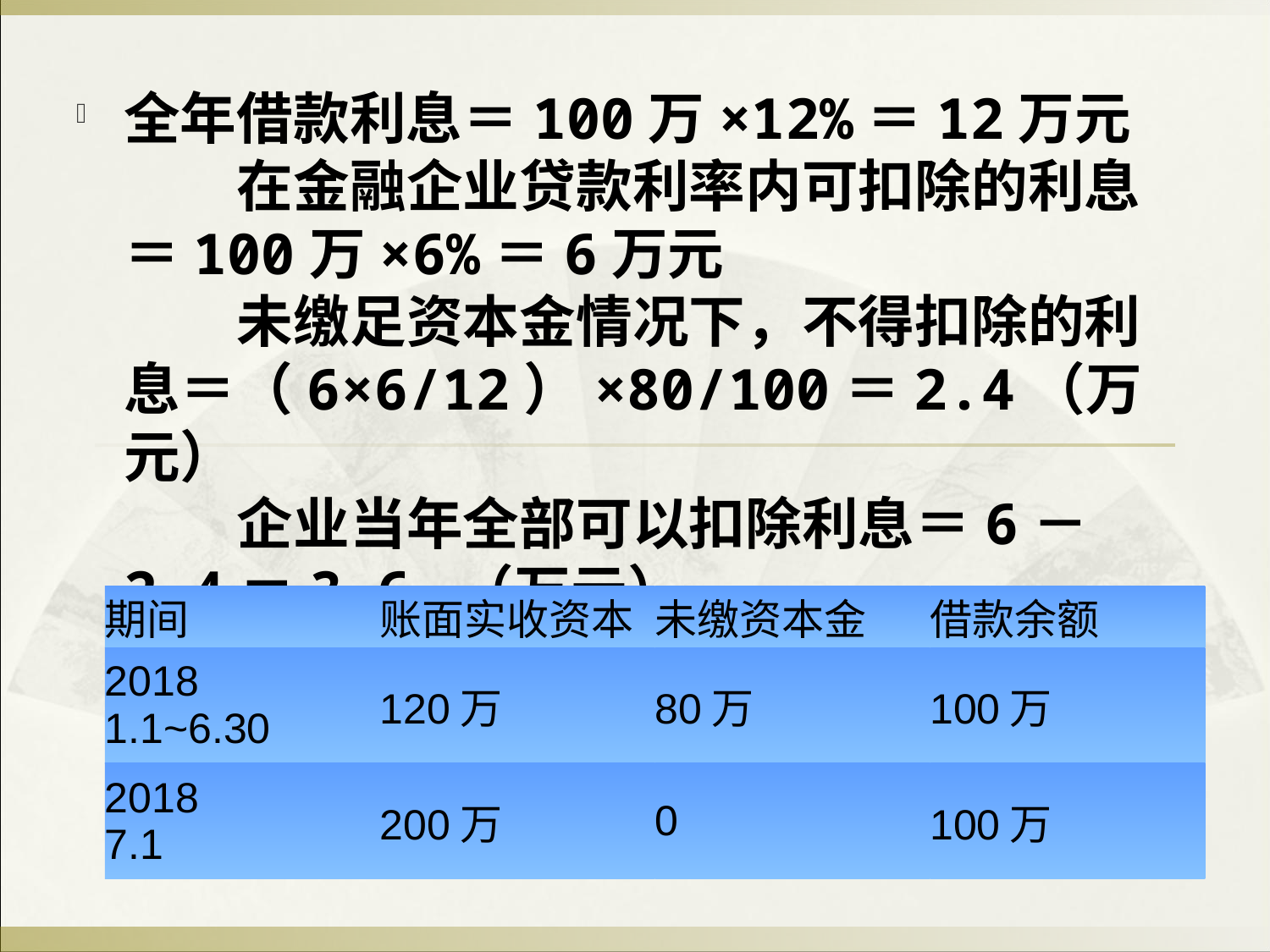

全年借款利息＝100万×12%＝12万元
　　在金融企业贷款利率内可扣除的利息＝100万×6%＝6万元
　　未缴足资本金情况下，不得扣除的利息＝（6×6/12）×80/100＝2.4（万元）
　　企业当年全部可以扣除利息＝6－2.4＝3.6 （万元）
| 期间 | 账面实收资本 | 未缴资本金 | 借款余额 |
| --- | --- | --- | --- |
| 2018 1.1~6.30 | 120万 | 80万 | 100万 |
| 2018 7.1 | 200万 | 0 | 100万 |